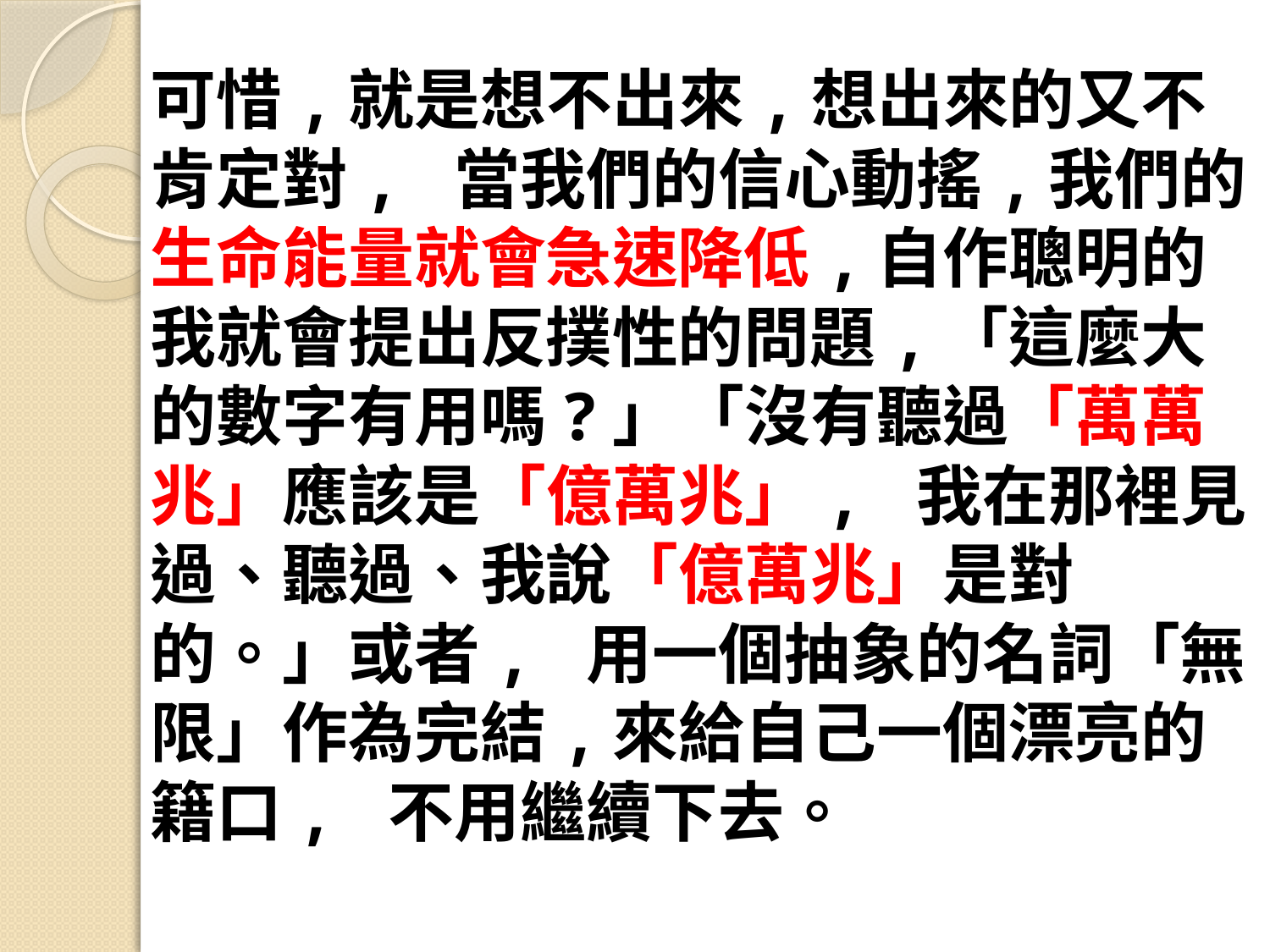

# 可惜,就是想不出來,想出來的又不肯定對, 當我們的信心動搖,我們的生命能量就會急速降低,自作聰明的我就會提出反撲性的問題,「這麼大的數字有用嗎?」「沒有聽過「萬萬兆」應該是「億萬兆」, 我在那裡見過、聽過、我說「億萬兆」是對的。」或者, 用一個抽象的名詞「無限」作為完結,來給自己一個漂亮的籍口, 不用繼續下去。